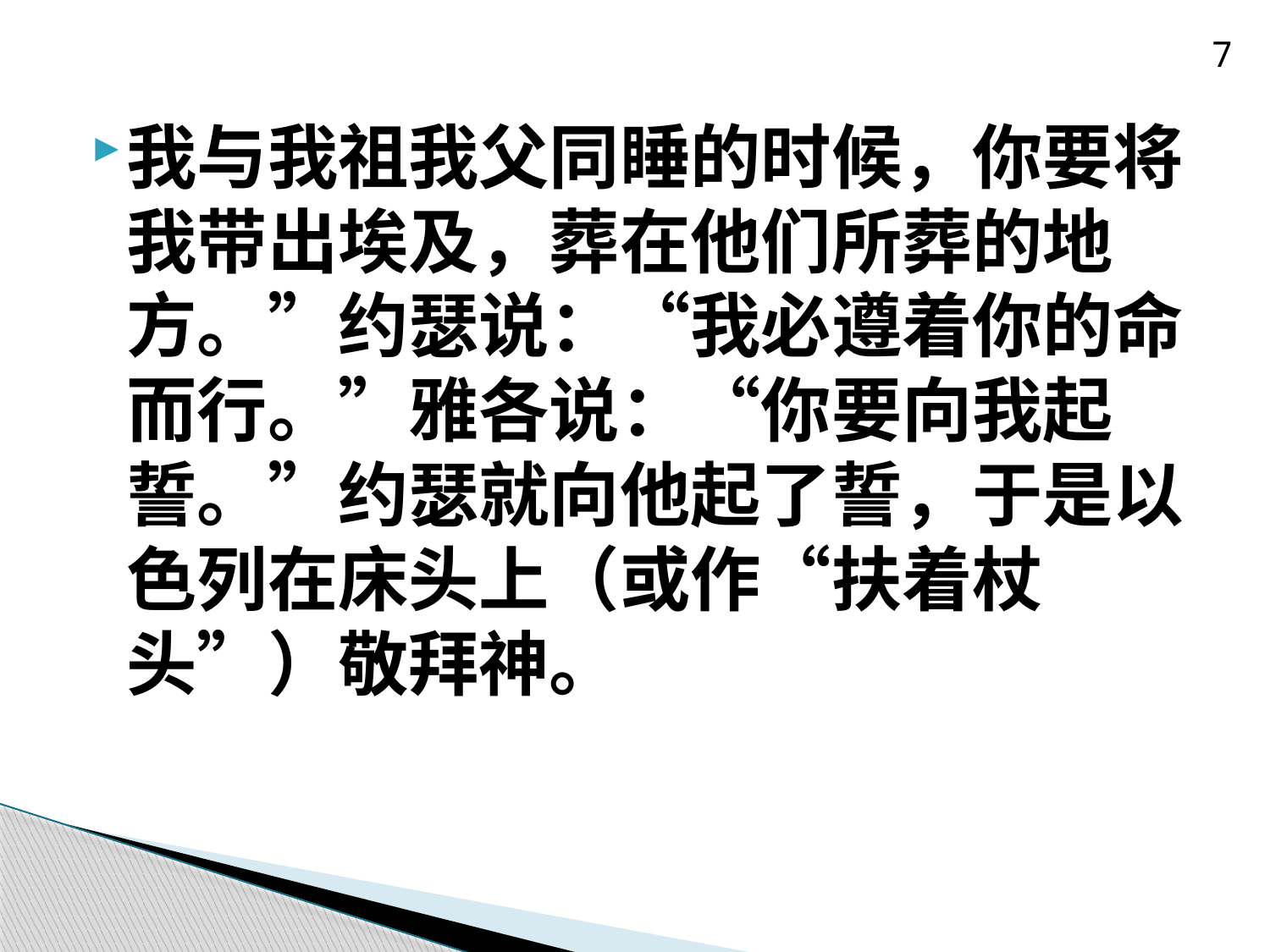

7
我与我祖我父同睡的时候，你要将我带出埃及，葬在他们所葬的地方。”约瑟说：“我必遵着你的命而行。”雅各说：“你要向我起誓。”约瑟就向他起了誓，于是以色列在床头上（或作“扶着杖头”）敬拜神。